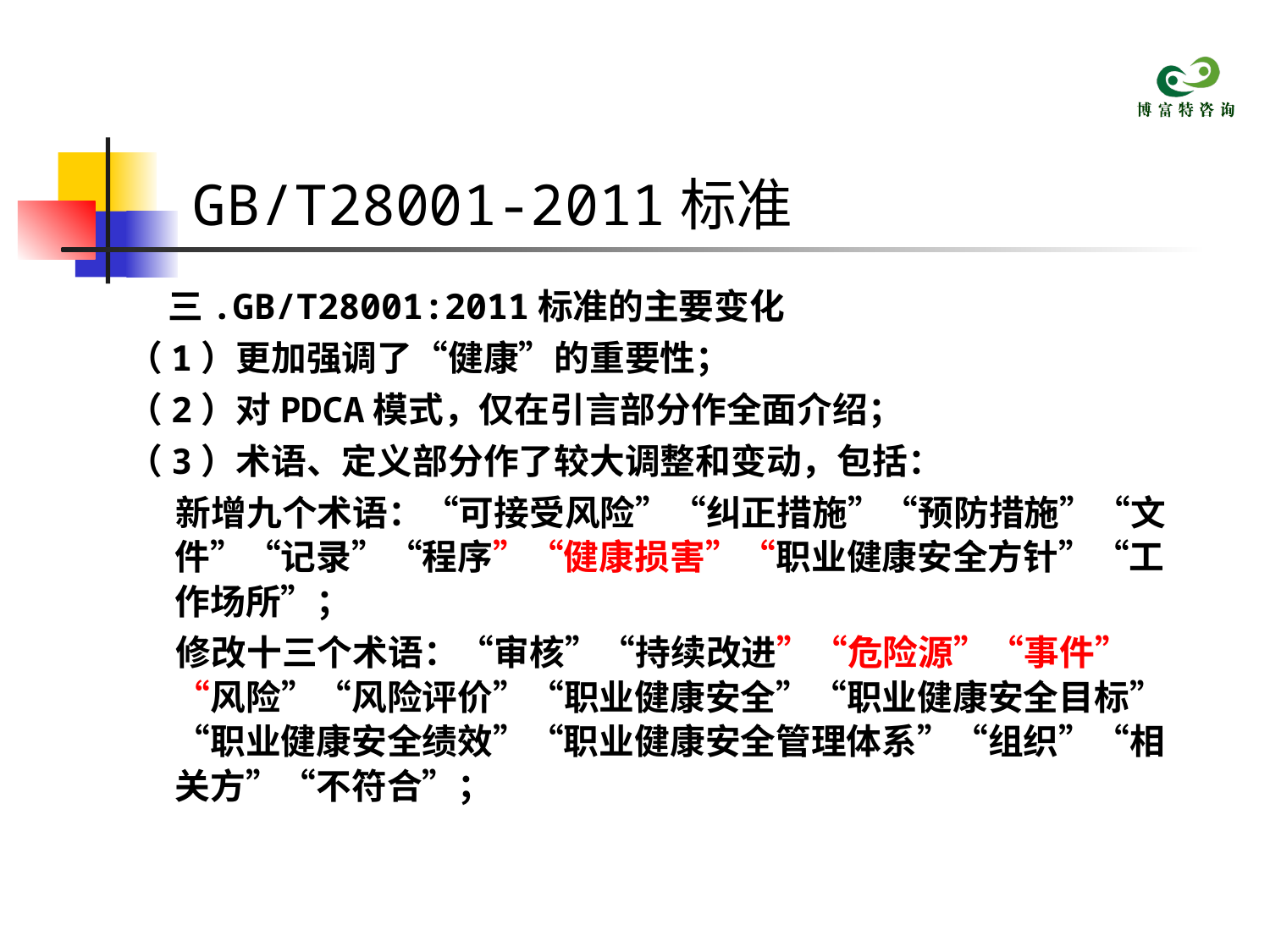

# GB/T28001-2011标准
    三.GB/T28001:2011标准的主要变化
（1）更加强调了“健康”的重要性；
（2）对PDCA模式，仅在引言部分作全面介绍；
（3）术语、定义部分作了较大调整和变动，包括：
     新增九个术语：“可接受风险”“纠正措施”“预防措施”“文件”“记录”“程序”“健康损害”“职业健康安全方针”“工作场所”；
     修改十三个术语：“审核”“持续改进”“危险源”“事件”“风险”“风险评价”“职业健康安全”“职业健康安全目标”“职业健康安全绩效”“职业健康安全管理体系”“组织”“相关方”“不符合”；

7